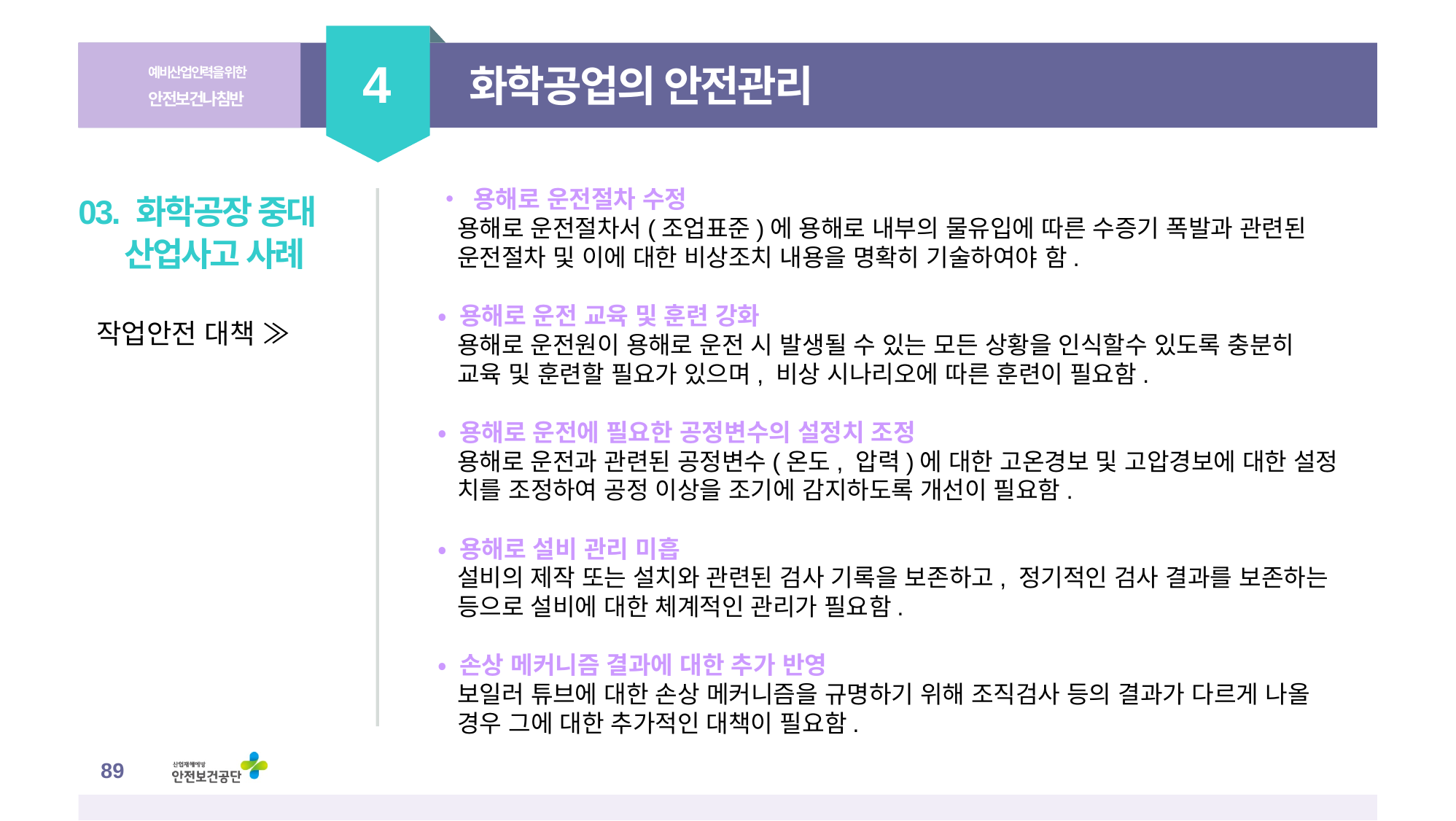

4
예비산업인력을 위한
안전보건나침반
화학공업의 안전관리
• 용해로 운전절차 수정
  용해로 운전절차서(조업표준)에 용해로 내부의 물유입에 따른 수증기 폭발과 관련된
  운전절차 및 이에 대한 비상조치 내용을 명확히 기술하여야 함.

• 용해로 운전 교육 및 훈련 강화
  용해로 운전원이 용해로 운전 시 발생될 수 있는 모든 상황을 인식할수 있도록 충분히
  교육 및 훈련할 필요가 있으며, 비상 시나리오에 따른 훈련이 필요함.

• 용해로 운전에 필요한 공정변수의 설정치 조정
  용해로 운전과 관련된 공정변수(온도, 압력)에 대한 고온경보 및 고압경보에 대한 설정
  치를 조정하여 공정 이상을 조기에 감지하도록 개선이 필요함.

• 용해로 설비 관리 미흡
  설비의 제작 또는 설치와 관련된 검사 기록을 보존하고, 정기적인 검사 결과를 보존하는
  등으로 설비에 대한 체계적인 관리가 필요함.

• 손상 메커니즘 결과에 대한 추가 반영
  보일러 튜브에 대한 손상 메커니즘을 규명하기 위해 조직검사 등의 결과가 다르게 나올
  경우 그에 대한 추가적인 대책이 필요함.
03. 화학공장 중대 산업사고 사례
작업안전 대책 ≫